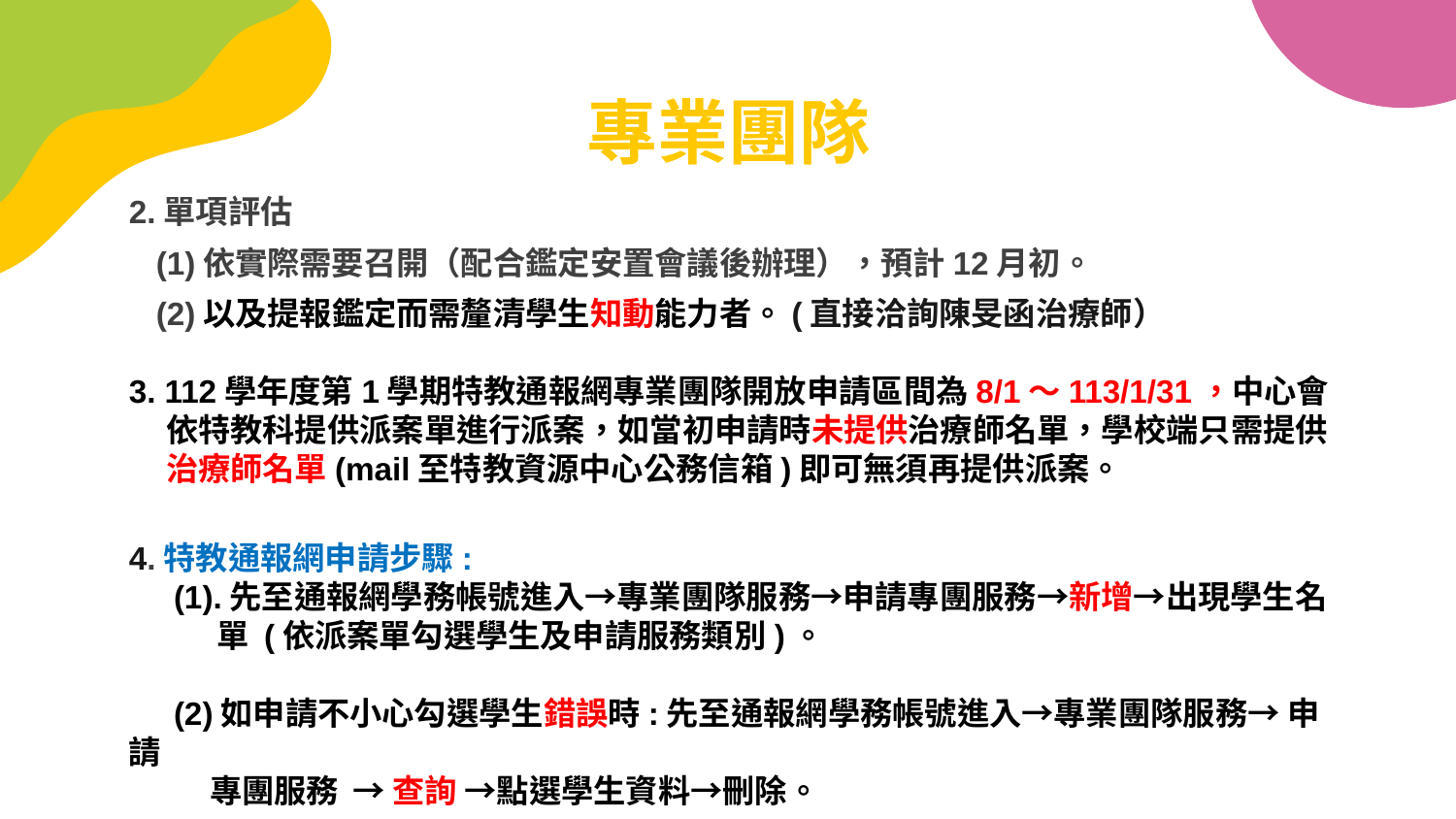

# 專業團隊
2.單項評估
   (1)依實際需要召開（配合鑑定安置會議後辦理），預計12月初。
   (2)以及提報鑑定而需釐清學生知動能力者。(直接洽詢陳旻函治療師）

3. 112學年度第1學期特教通報網專業團隊開放申請區間為8/1～113/1/31，中心會
    依特教科提供派案單進行派案，如當初申請時未提供治療師名單，學校端只需提供
    治療師名單(mail至特教資源中心公務信箱)即可無須再提供派案。

4.特教通報網申請步驟:
     (1).先至通報網學務帳號進入→專業團隊服務→申請專團服務→新增→出現學生名
           單 (依派案單勾選學生及申請服務類別)。

     (2)如申請不小心勾選學生錯誤時:先至通報網學務帳號進入→專業團隊服務→ 申請
          專團服務  → 查詢 →點選學生資料→刪除。